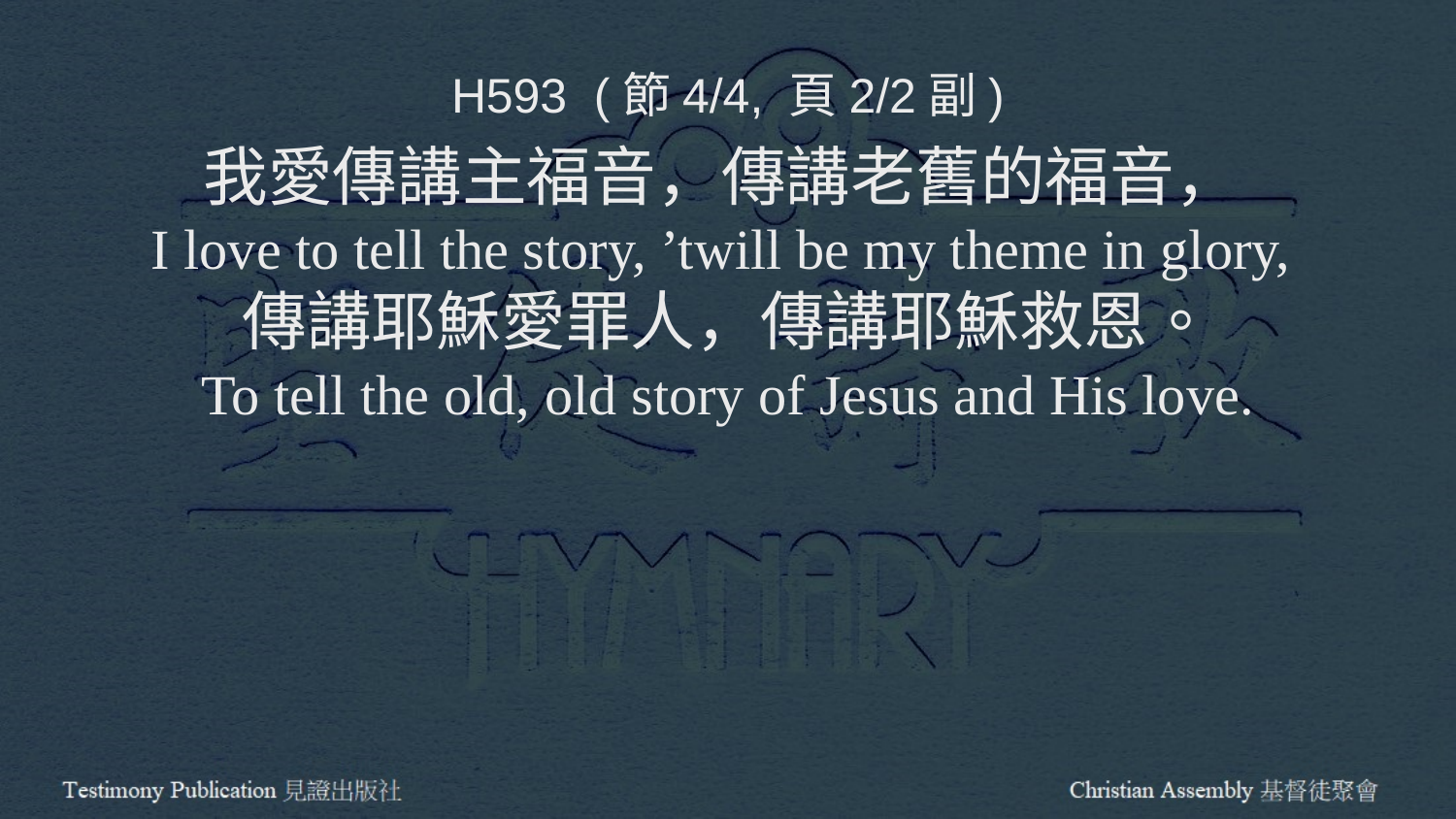

H593  (節4/4, 頁2/2副)
我愛傳講主福音，傳講老舊的福音，
I love to tell the story, ’twill be my theme in glory,
傳講耶穌愛罪人，傳講耶穌救恩。
To tell the old, old story of Jesus and His love.